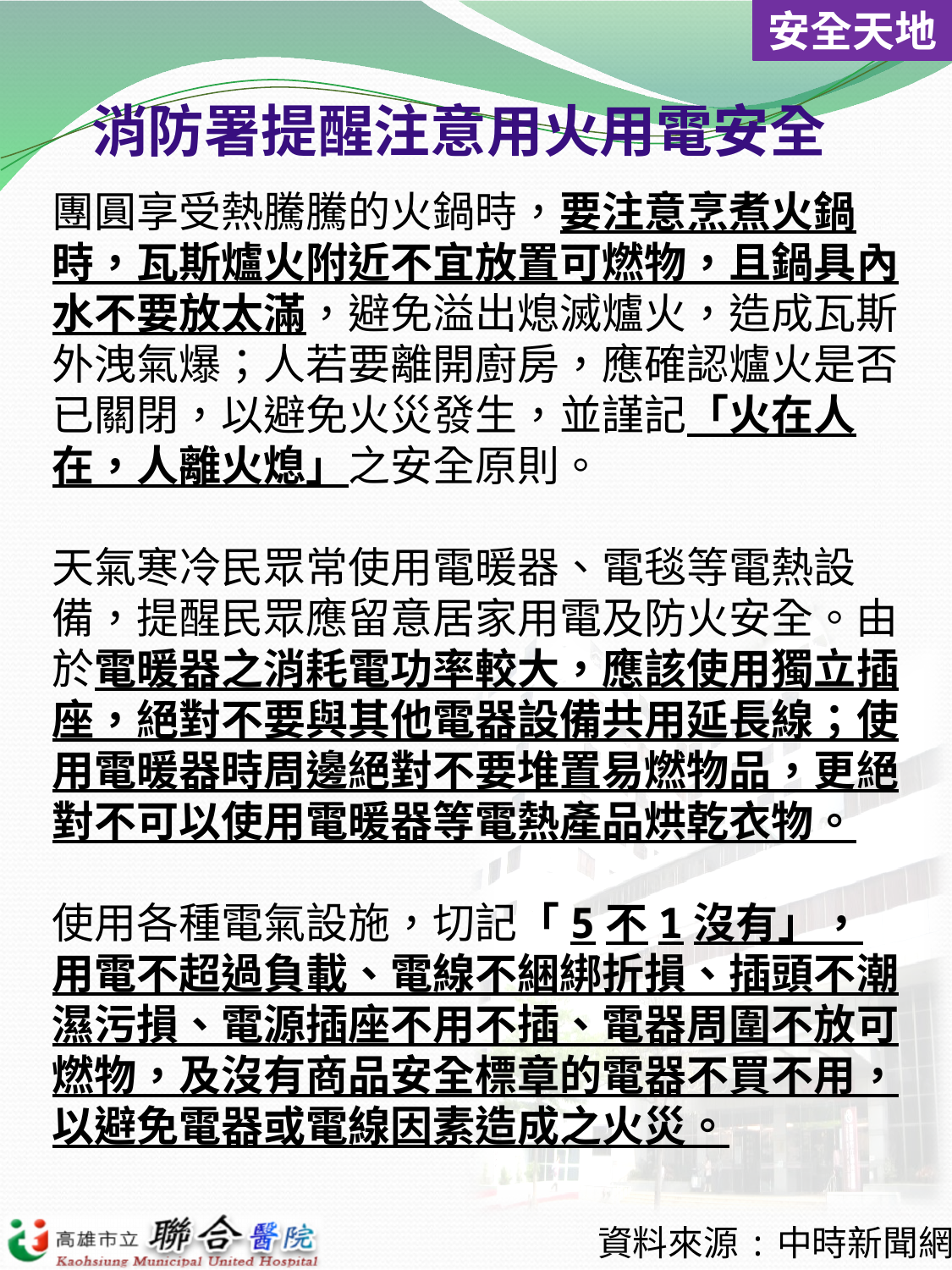

安全天地

消防署提醒注意用火用電安全

團圓享受熱騰騰的火鍋時，要注意烹煮火鍋時，瓦斯爐火附近不宜放置可燃物，且鍋具內水不要放太滿，避免溢出熄滅爐火，造成瓦斯外洩氣爆；人若要離開廚房，應確認爐火是否已關閉，以避免火災發生，並謹記「火在人在，人離火熄」之安全原則。

天氣寒冷民眾常使用電暖器、電毯等電熱設備，提醒民眾應留意居家用電及防火安全。由於電暖器之消耗電功率較大，應該使用獨立插座，絕對不要與其他電器設備共用延長線；使用電暖器時周邊絕對不要堆置易燃物品，更絕對不可以使用電暖器等電熱產品烘乾衣物。

使用各種電氣設施，切記「5不1沒有」，用電不超過負載、電線不綑綁折損、插頭不潮濕污損、電源插座不用不插、電器周圍不放可燃物，及沒有商品安全標章的電器不買不用，以避免電器或電線因素造成之火災。

資料來源:中時新聞網